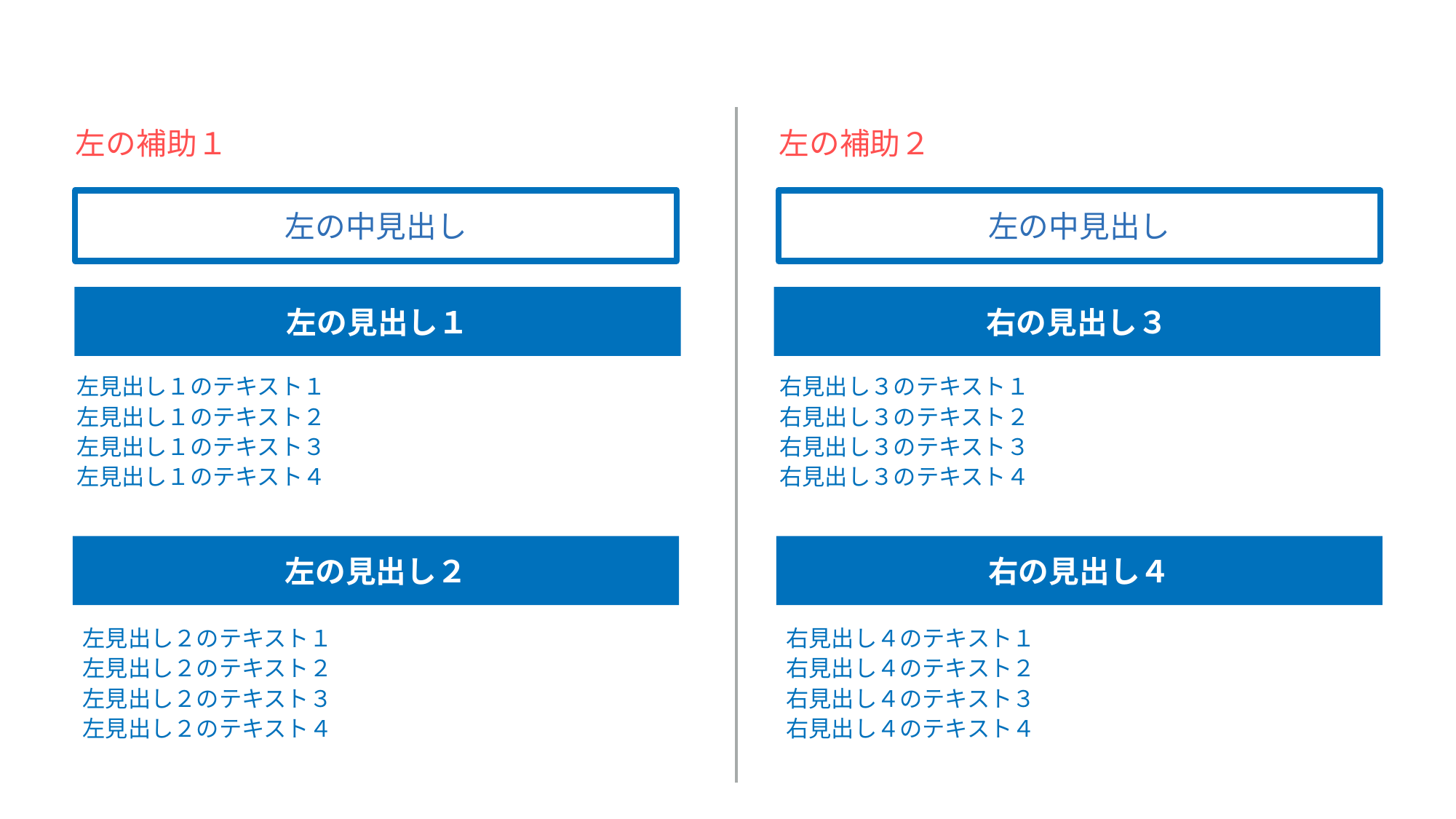

左の補助１
左の補助２
左の中見出し
左の中見出し
左の見出し１
右の見出し３
左見出し１のテキスト１
左見出し１のテキスト２
左見出し１のテキスト３
左見出し１のテキスト４
右見出し３のテキスト１
右見出し３のテキスト２
右見出し３のテキスト３
右見出し３のテキスト４
左の見出し２
右の見出し４
左見出し２のテキスト１
左見出し２のテキスト２
左見出し２のテキスト３
左見出し２のテキスト４
右見出し４のテキスト１
右見出し４のテキスト２
右見出し４のテキスト３
右見出し４のテキスト４